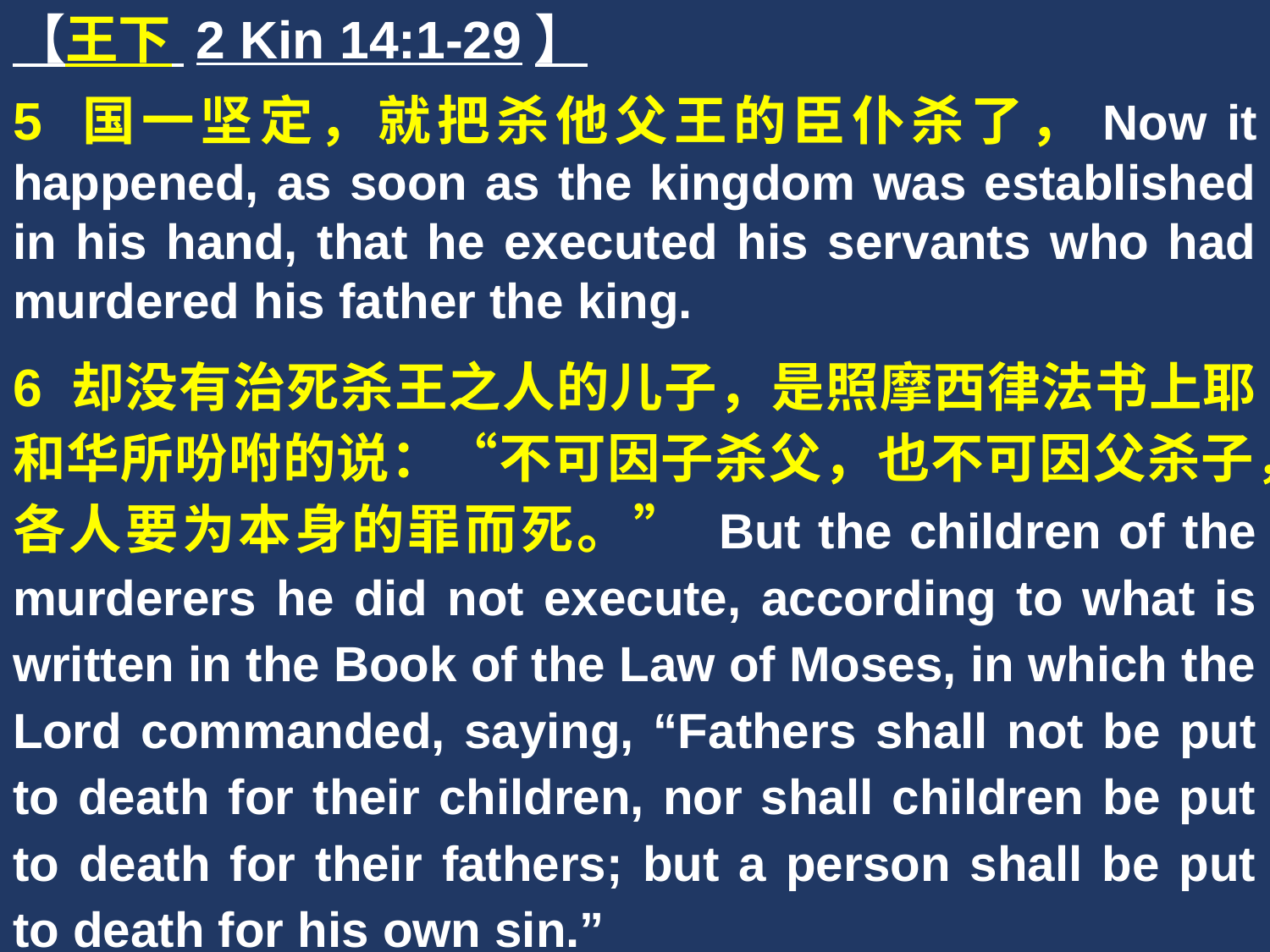

【王下 2 Kin 14:1-29】
5 国一坚定，就把杀他父王的臣仆杀了，Now it happened, as soon as the kingdom was established in his hand, that he executed his servants who had murdered his father the king.
6 却没有治死杀王之人的儿子，是照摩西律法书上耶和华所吩咐的说：“不可因子杀父，也不可因父杀子，各人要为本身的罪而死。” But the children of the murderers he did not execute, according to what is written in the Book of the Law of Moses, in which the Lord commanded, saying, “Fathers shall not be put to death for their children, nor shall children be put to death for their fathers; but a person shall be put to death for his own sin.”